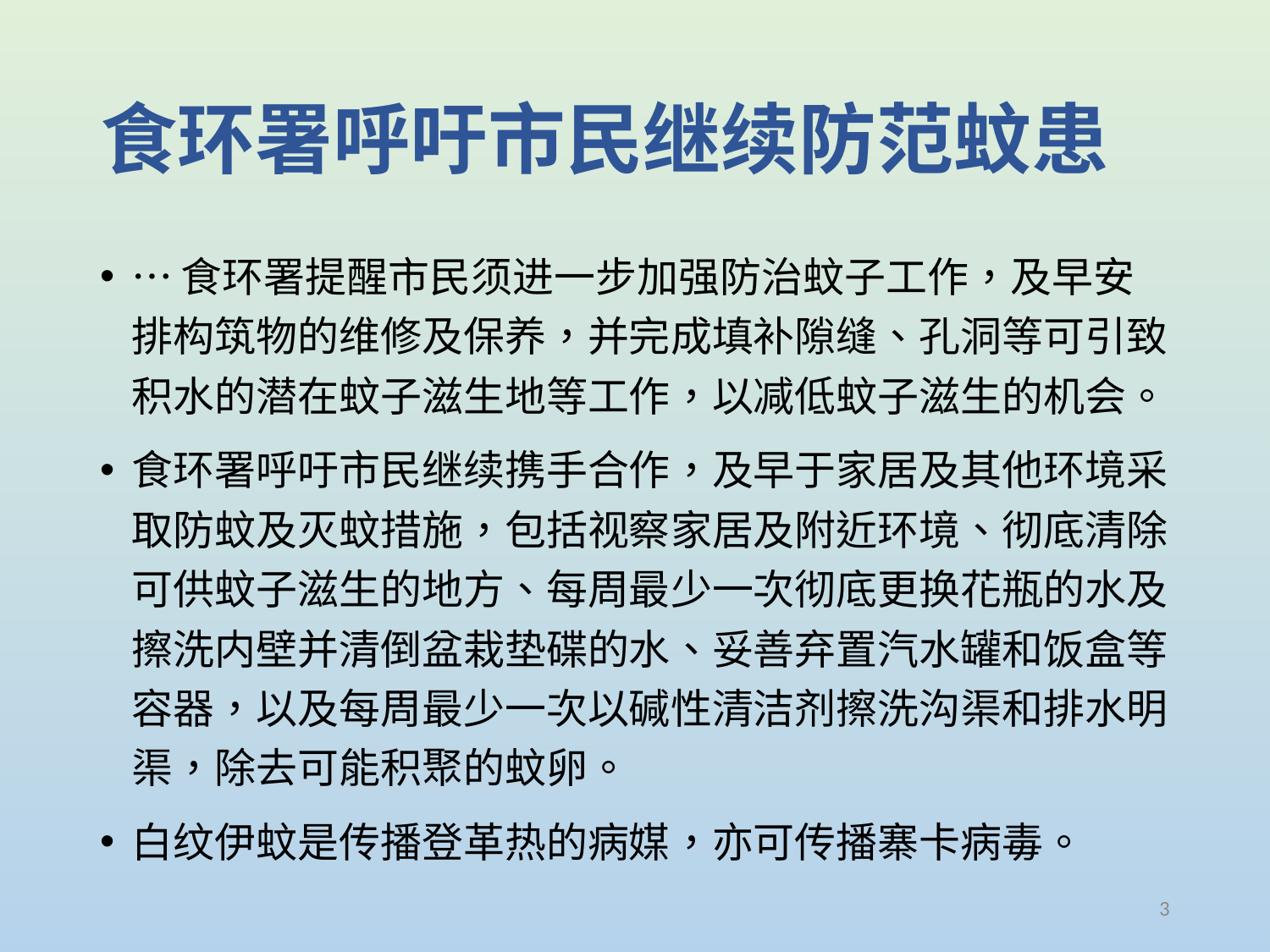

# 食环署呼吁市民继续防范蚊患
…食环署提醒市民须进一步加强防治蚊子工作，及早安排构筑物的维修及保养，并完成填补隙缝、孔洞等可引致积水的潜在蚊子滋生地等工作，以减低蚊子滋生的机会。
食环署呼吁市民继续携手合作，及早于家居及其他环境采取防蚊及灭蚊措施，包括视察家居及附近环境、彻底清除可供蚊子滋生的地方、每周最少一次彻底更换花瓶的水及擦洗内壁并清倒盆栽垫碟的水、妥善弃置汽水罐和饭盒等容器，以及每周最少一次以碱性清洁剂擦洗沟渠和排水明渠，除去可能积聚的蚊卵。
白纹伊蚊是传播登革热的病媒，亦可传播寨卡病毒。
3